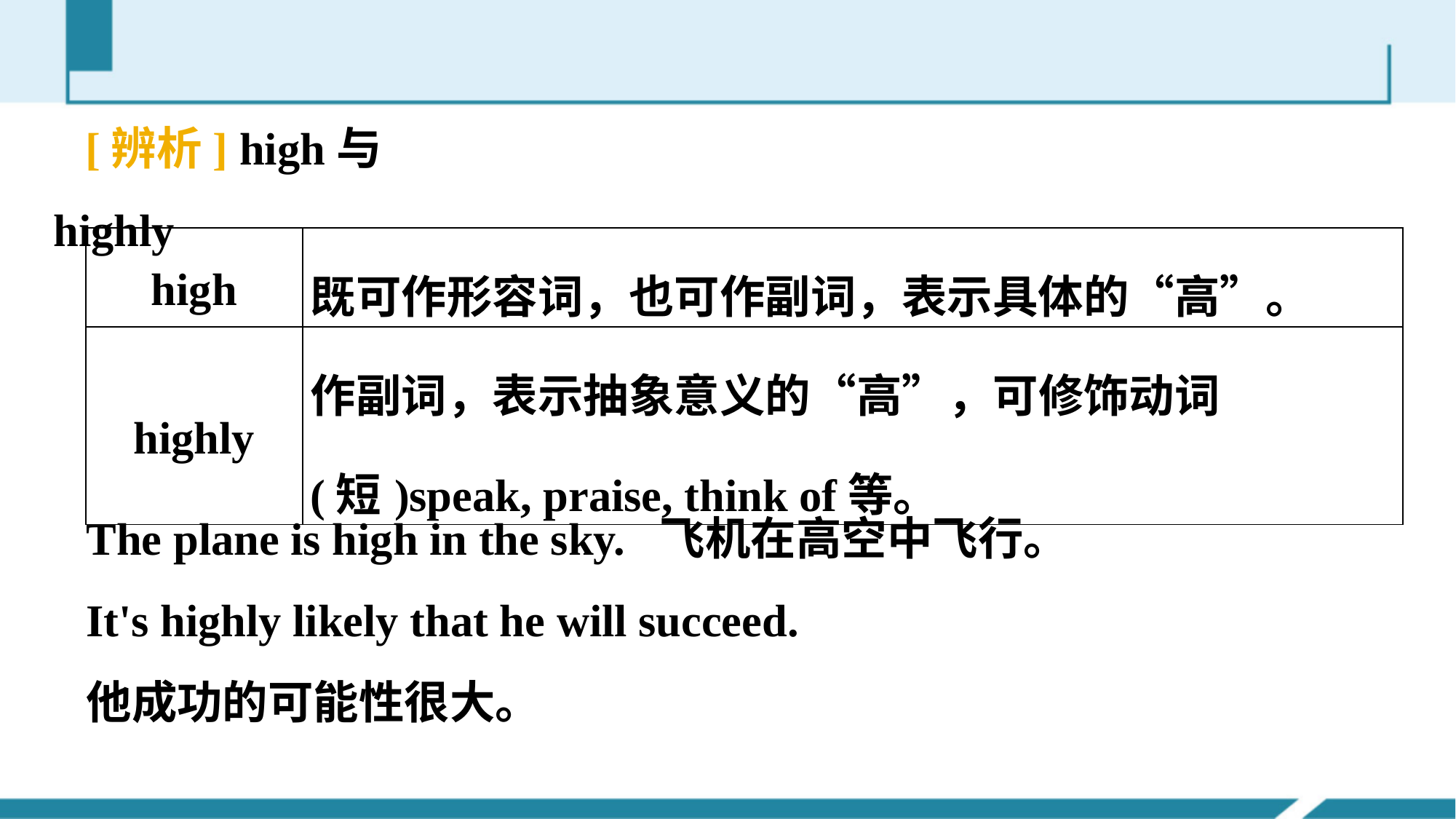

[辨析] high与highly
| high | 既可作形容词，也可作副词，表示具体的“高”。 |
| --- | --- |
| highly | 作副词，表示抽象意义的“高”，可修饰动词(短)speak, praise, think of等。 |
The plane is high in the sky.  飞机在高空中飞行。
It's highly likely that he will succeed.
他成功的可能性很大。